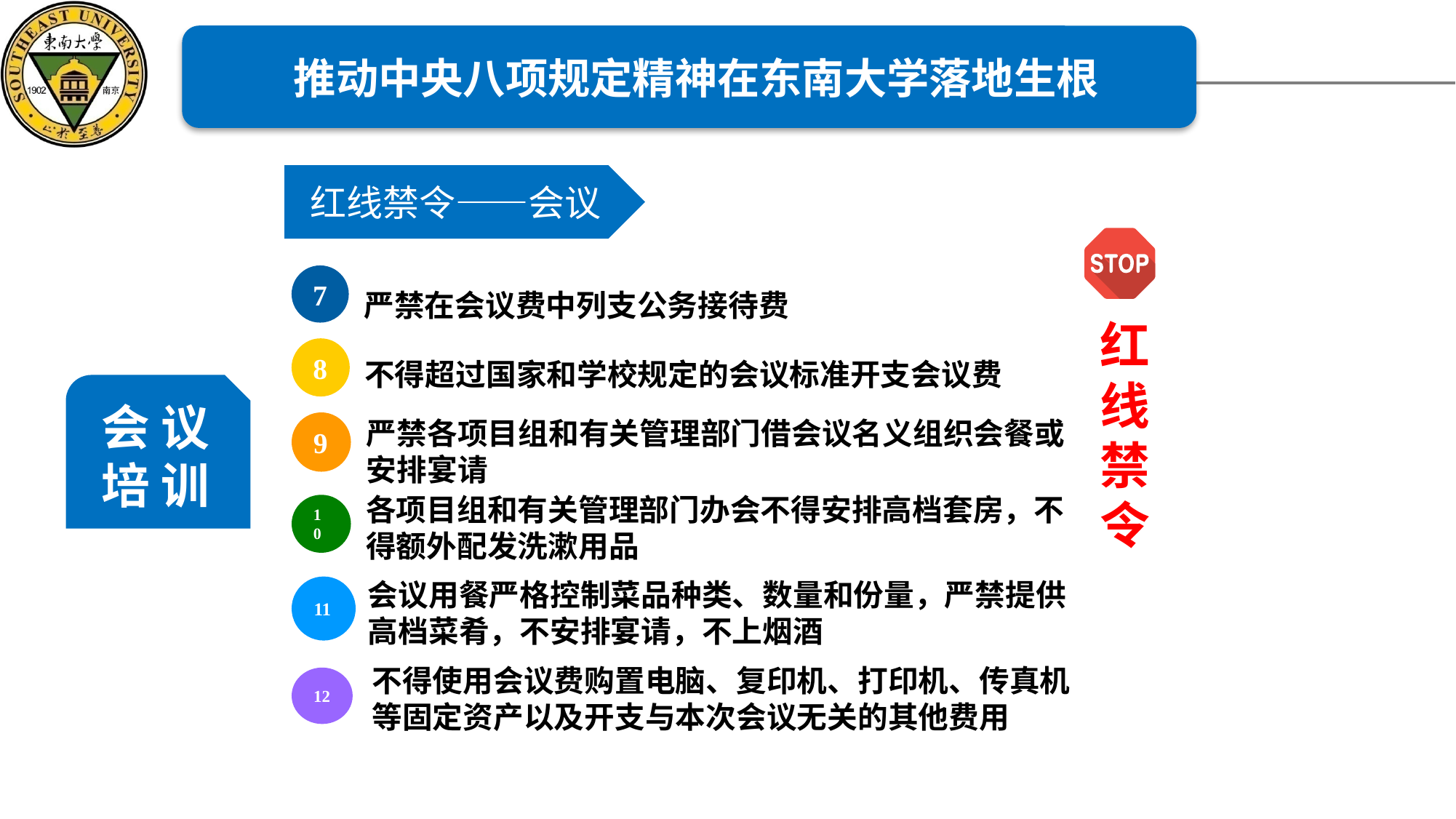

推动中央八项规定精神在东南大学落地生根
红线禁令——会议

严禁在会议费中列支公务接待费
7
红线禁令
不得超过国家和学校规定的会议标准开支会议费
8
会 议
培 训
严禁各项目组和有关管理部门借会议名义组织会餐或安排宴请
9
各项目组和有关管理部门办会不得安排高档套房，不得额外配发洗漱用品
10
会议用餐严格控制菜品种类、数量和份量，严禁提供高档菜肴，不安排宴请，不上烟酒
11
不得使用会议费购置电脑、复印机、打印机、传真机等固定资产以及开支与本次会议无关的其他费用
12